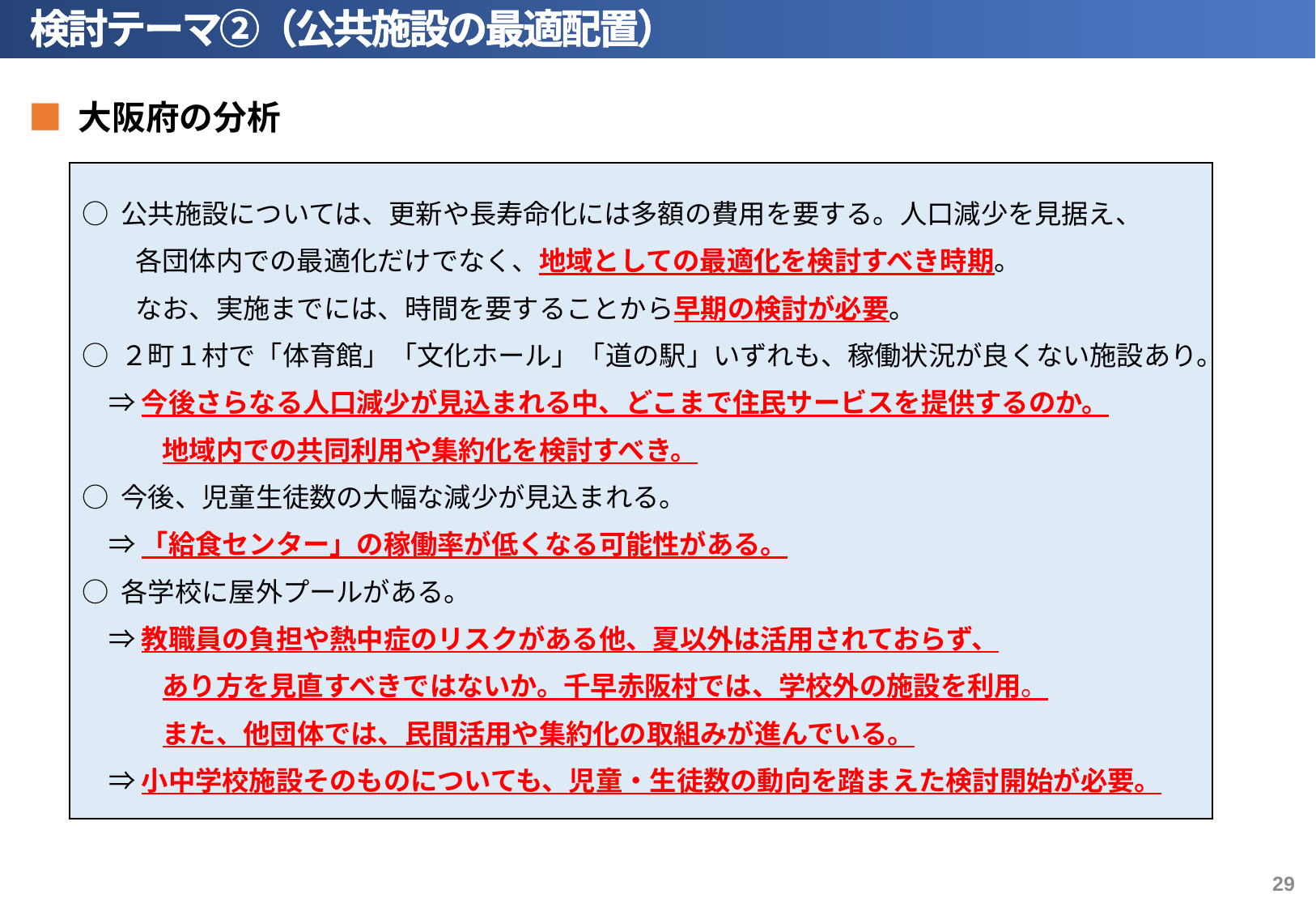

検討テーマ②（公共施設の最適配置）

■ 大阪府の分析

○ 公共施設については、更新や長寿命化には多額の費用を要する。人口減少を見据え、
　　各団体内での最適化だけでなく、地域としての最適化を検討すべき時期。
　　なお、実施までには、時間を要することから早期の検討が必要。
○ ２町１村で「体育館」「文化ホール」「道の駅」いずれも、稼働状況が良くない施設あり。
　⇒ 今後さらなる人口減少が見込まれる中、どこまで住民サービスを提供するのか。
　　　地域内での共同利用や集約化を検討すべき。
○ 今後、児童生徒数の大幅な減少が見込まれる。
　⇒ 「給食センター」の稼働率が低くなる可能性がある。
○ 各学校に屋外プールがある。
　⇒ 教職員の負担や熱中症のリスクがある他、夏以外は活用されておらず、
　　　あり方を見直すべきではないか。千早赤阪村では、学校外の施設を利用。
　　　また、他団体では、民間活用や集約化の取組みが進んでいる。
　⇒ 小中学校施設そのものについても、児童・生徒数の動向を踏まえた検討開始が必要。

29